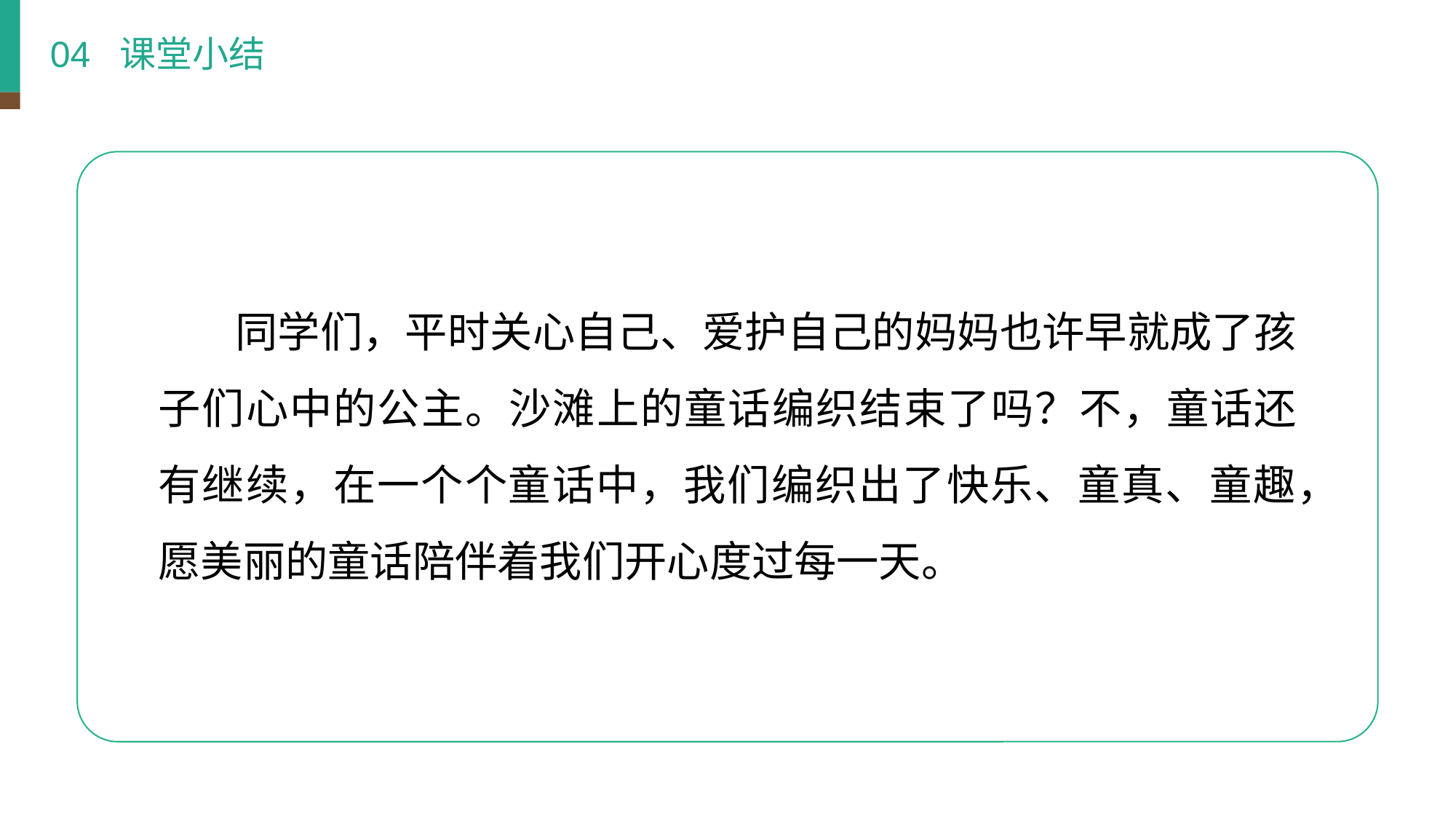

04  课堂小结
       同学们，平时关心自己、爱护自己的妈妈也许早就成了孩子们心中的公主。沙滩上的童话编织结束了吗？不，童话还有继续，在一个个童话中，我们编织出了快乐、童真、童趣，愿美丽的童话陪伴着我们开心度过每一天。